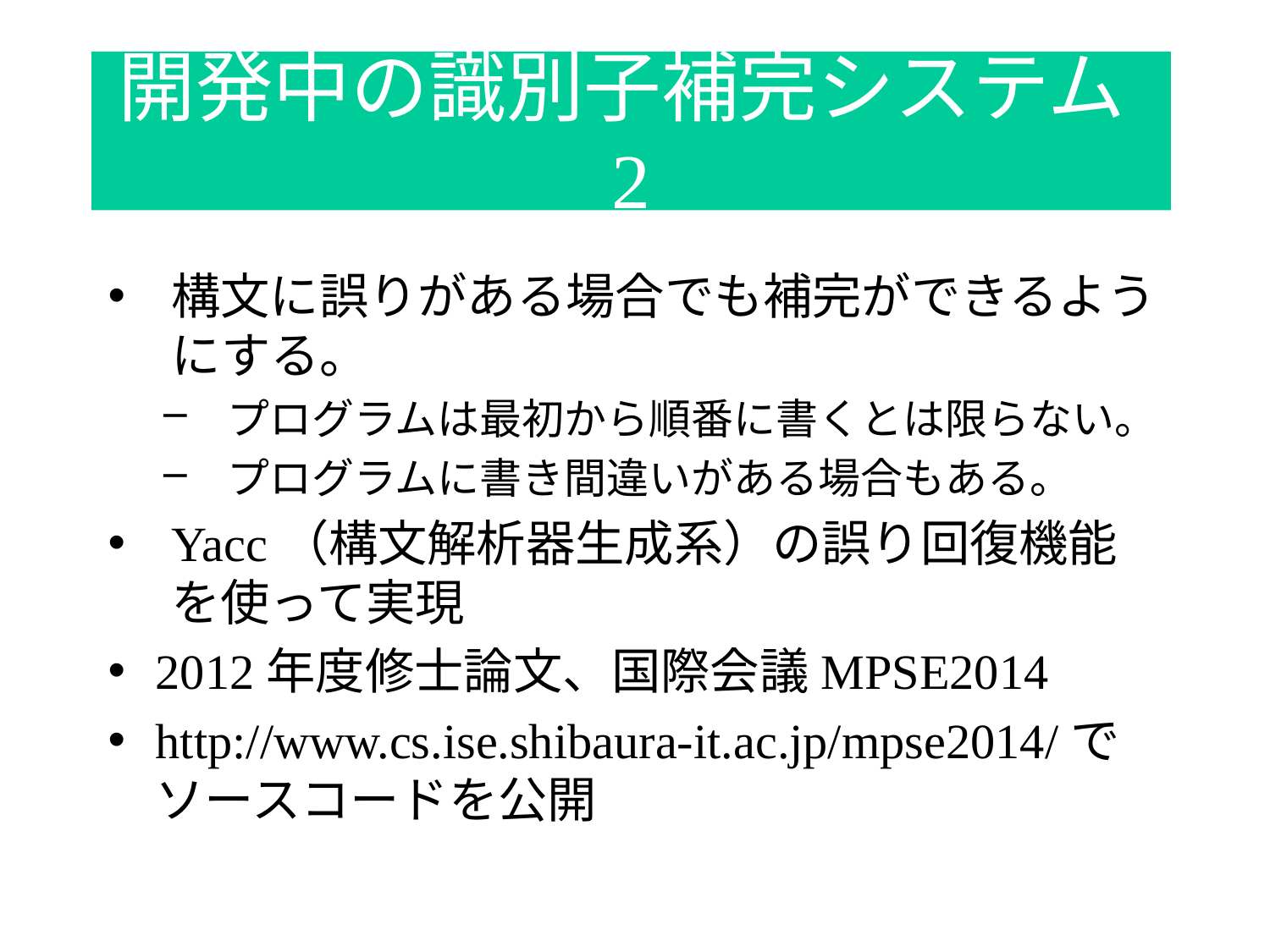

開発中の識別子補完システム2
構文に誤りがある場合でも補完ができるようにする。
プログラムは最初から順番に書くとは限らない。
プログラムに書き間違いがある場合もある。
Yacc（構文解析器生成系）の誤り回復機能を使って実現
2012年度修士論文、国際会議MPSE2014
http://www.cs.ise.shibaura-it.ac.jp/mpse2014/でソースコードを公開